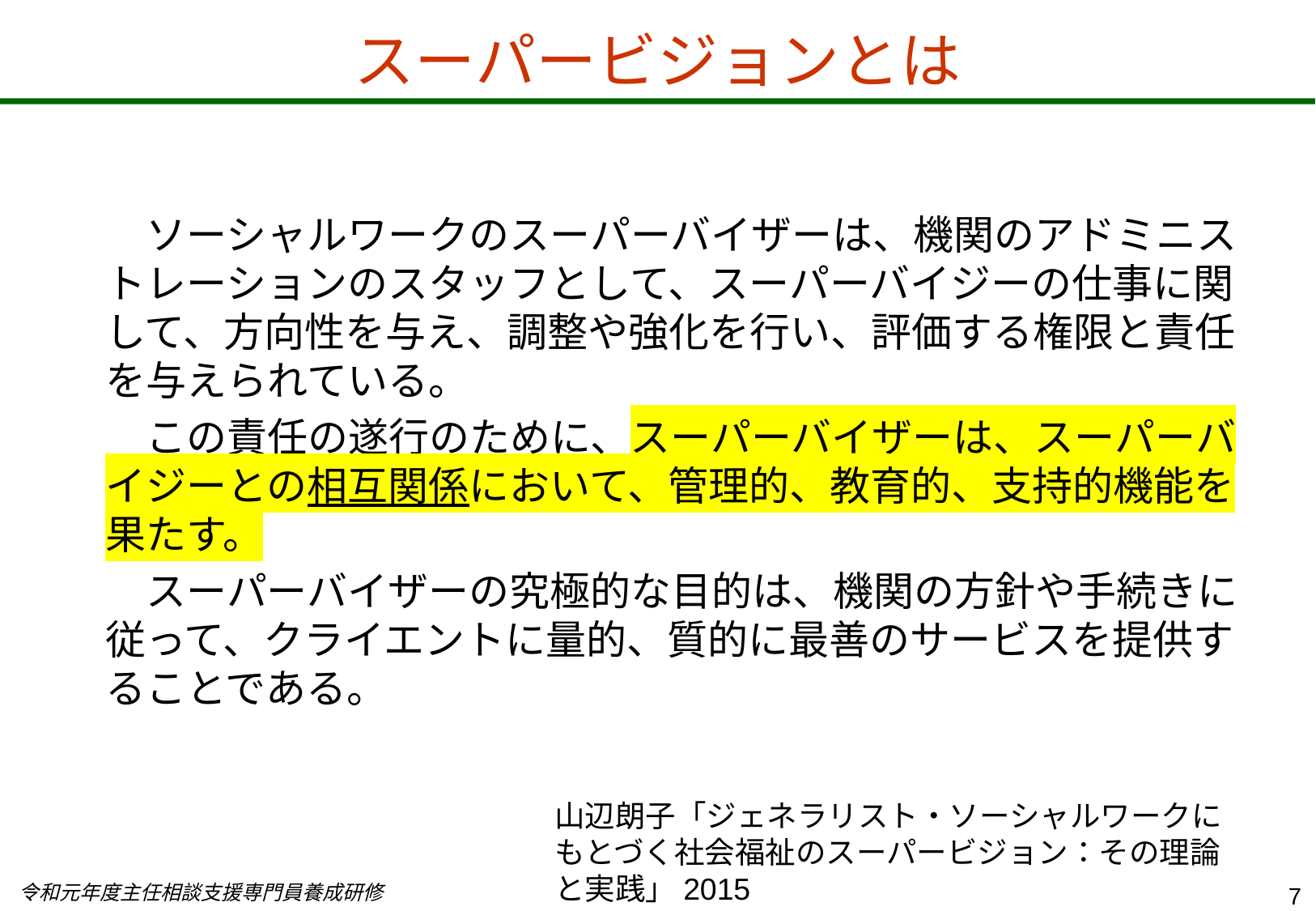

スーパービジョンとは

　ソーシャルワークのスーパーバイザーは、機関のアドミニストレーションのスタッフとして、スーパーバイジーの仕事に関して、方向性を与え、調整や強化を行い、評価する権限と責任を与えられている。
　この責任の遂行のために、スーパーバイザーは、スーパーバイジーとの相互関係において、管理的、教育的、支持的機能を果たす。
　スーパーバイザーの究極的な目的は、機関の方針や手続きに従って、クライエントに量的、質的に最善のサービスを提供することである。

山辺朗子「ジェネラリスト・ソーシャルワークにもとづく社会福祉のスーパービジョン：その理論と実践」2015
令和元年度主任相談支援専門員養成研修
7